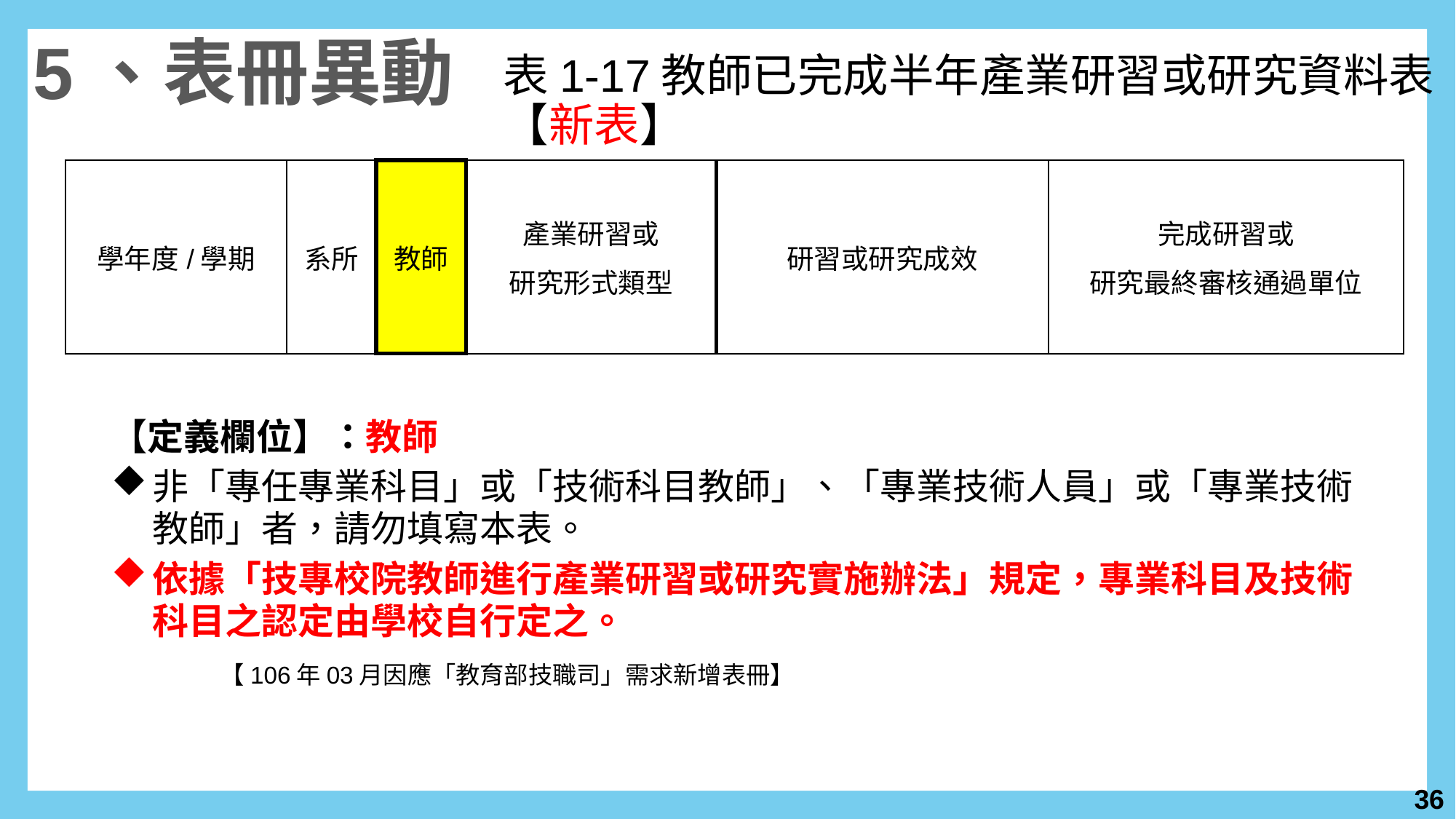

5、表冊異動
表1-17教師已完成半年產業研習或研究資料表【新表】
| 學年度/學期 | 系所 | 教師 | 產業研習或 研究形式類型 | 研習或研究成效 | 完成研習或 研究最終審核通過單位 |
| --- | --- | --- | --- | --- | --- |
【定義欄位】：教師
非「專任專業科目」或「技術科目教師」、「專業技術人員」或「專業技術教師」者，請勿填寫本表。
依據「技專校院教師進行產業研習或研究實施辦法」規定，專業科目及技術科目之認定由學校自行定之。
	【106年03月因應「教育部技職司」需求新增表冊】

36